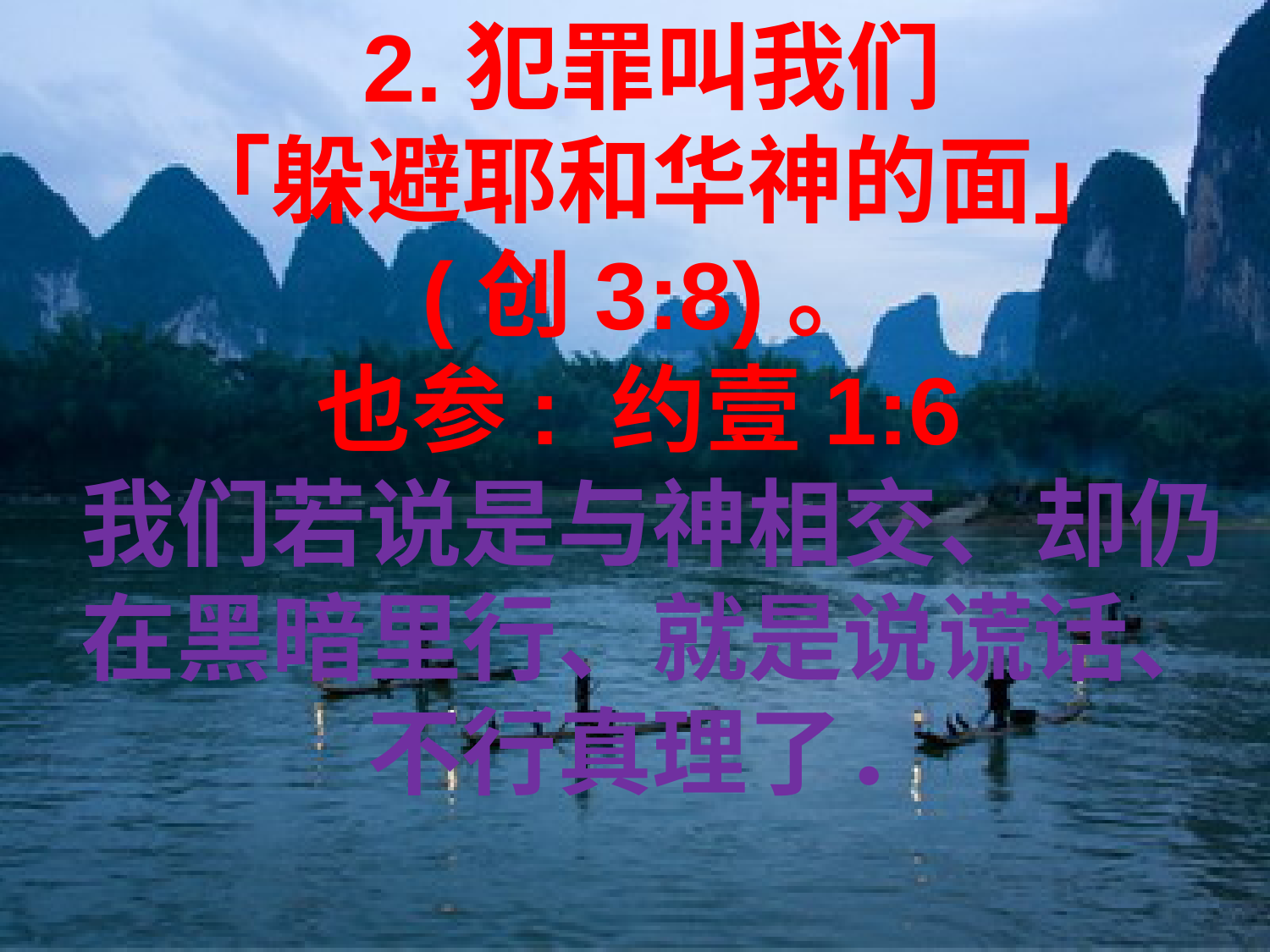

2.犯罪叫我们
「躲避耶和华神的面」
(创3:8)。
也参: 约壹1:6
我们若说是与神相交、却仍在黑暗里行、就是说谎话、不行真理了．